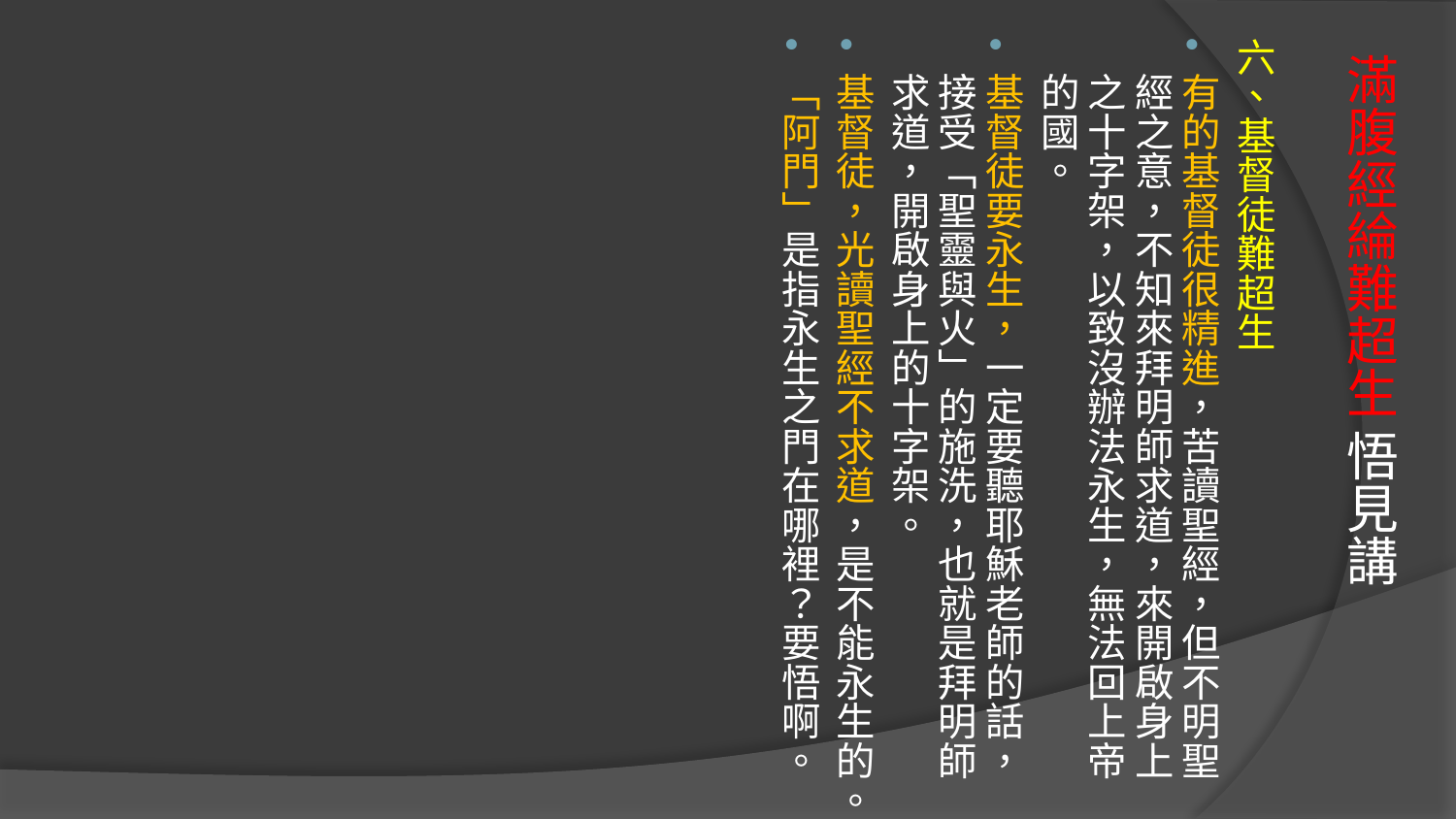

六、基督徒難超生
有的基督徒很精進，苦讀聖經，但不明聖經之意，不知來拜明師求道，來開啟身上之十字架，以致沒辦法永生，無法回上帝的國。
基督徒要永生，一定要聽耶穌老師的話，接受「聖靈與火」的施洗，也就是拜明師求道，開啟身上的十字架。
基督徒，光讀聖經不求道，是不能永生的。
「阿門」是指永生之門在哪裡？要悟啊。

# 滿腹經綸難超生 悟見講